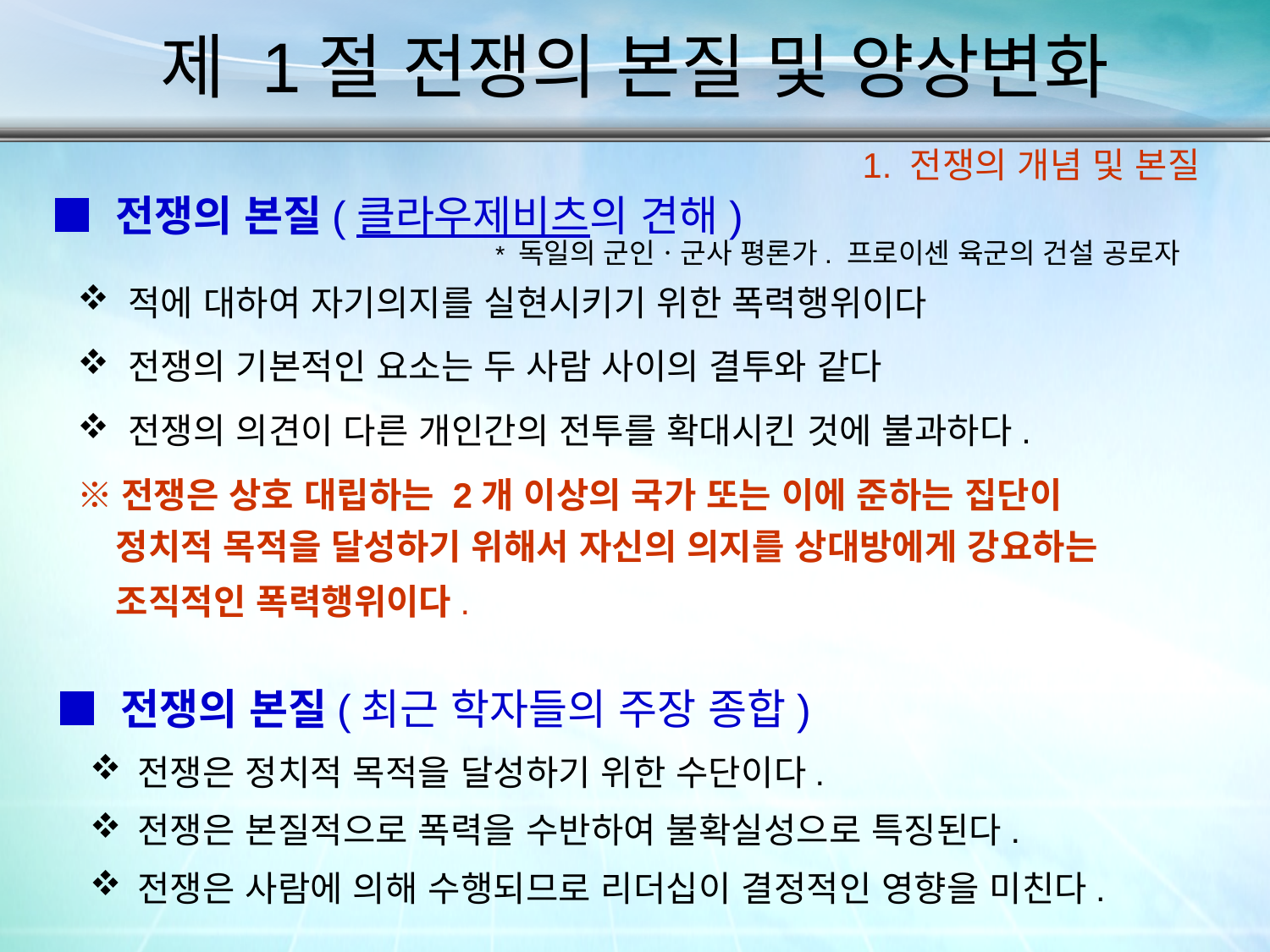

제 1절 전쟁의 본질 및 양상변화
1. 전쟁의 개념 및 본질
■ 전쟁의 본질(클라우제비츠의 견해)
* 독일의 군인ㆍ군사 평론가. 프로이센 육군의 건설 공로자
 적에 대하여 자기의지를 실현시키기 위한 폭력행위이다
 전쟁의 기본적인 요소는 두 사람 사이의 결투와 같다
 전쟁의 의견이 다른 개인간의 전투를 확대시킨 것에 불과하다.
※전쟁은 상호 대립하는 2개 이상의 국가 또는 이에 준하는 집단이
   정치적 목적을 달성하기 위해서 자신의 의지를 상대방에게 강요하는
   조직적인 폭력행위이다.
■ 전쟁의 본질(최근 학자들의 주장 종합)
전쟁은 정치적 목적을 달성하기 위한 수단이다.
전쟁은 본질적으로 폭력을 수반하여 불확실성으로 특징된다.
전쟁은 사람에 의해 수행되므로 리더십이 결정적인 영향을 미친다.